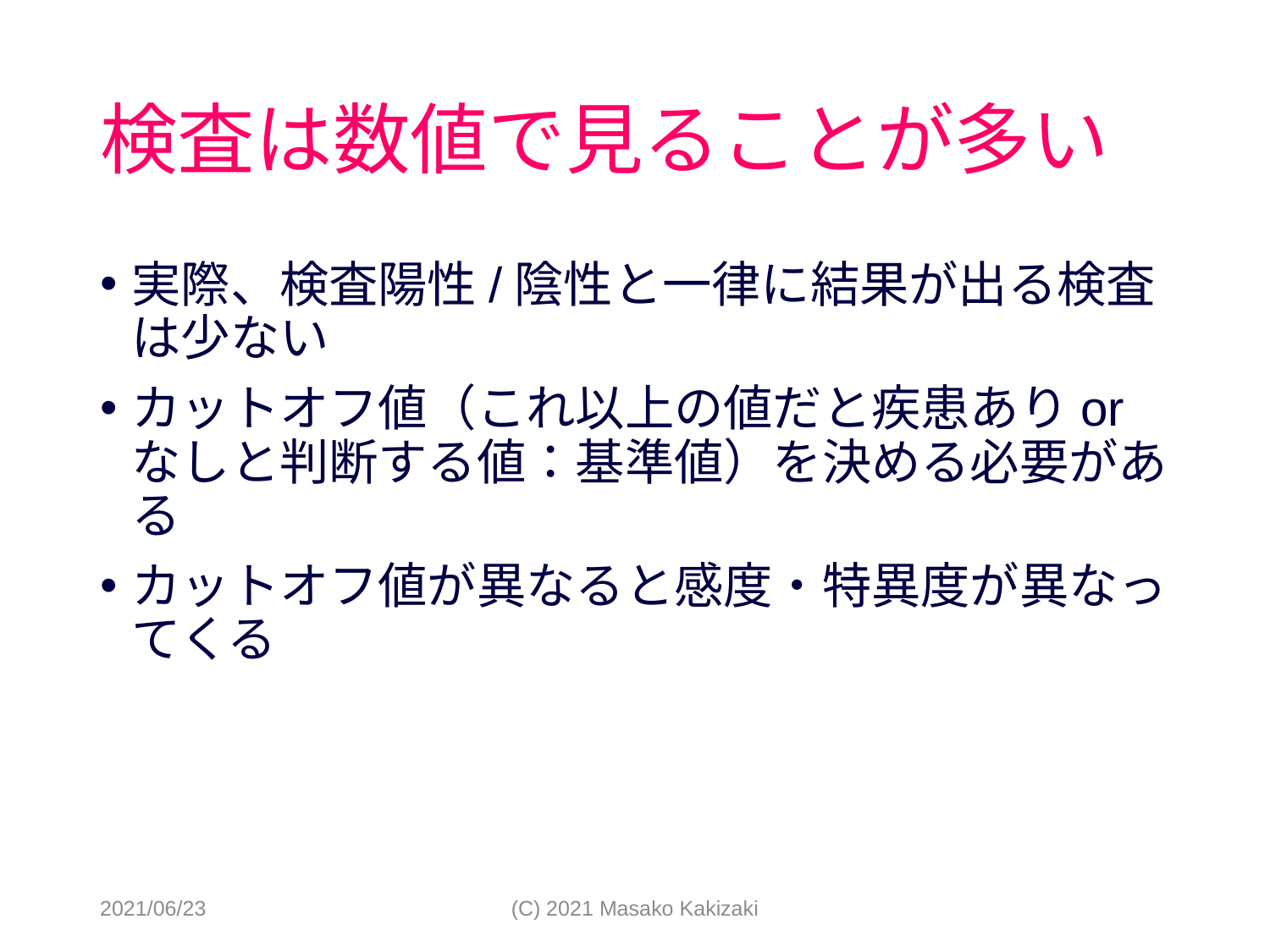

# 検査は数値で見ることが多い
実際、検査陽性/陰性と一律に結果が出る検査は少ない
カットオフ値（これ以上の値だと疾患ありorなしと判断する値：基準値）を決める必要がある
カットオフ値が異なると感度・特異度が異なってくる
2021/06/23
(C) 2021 Masako Kakizaki